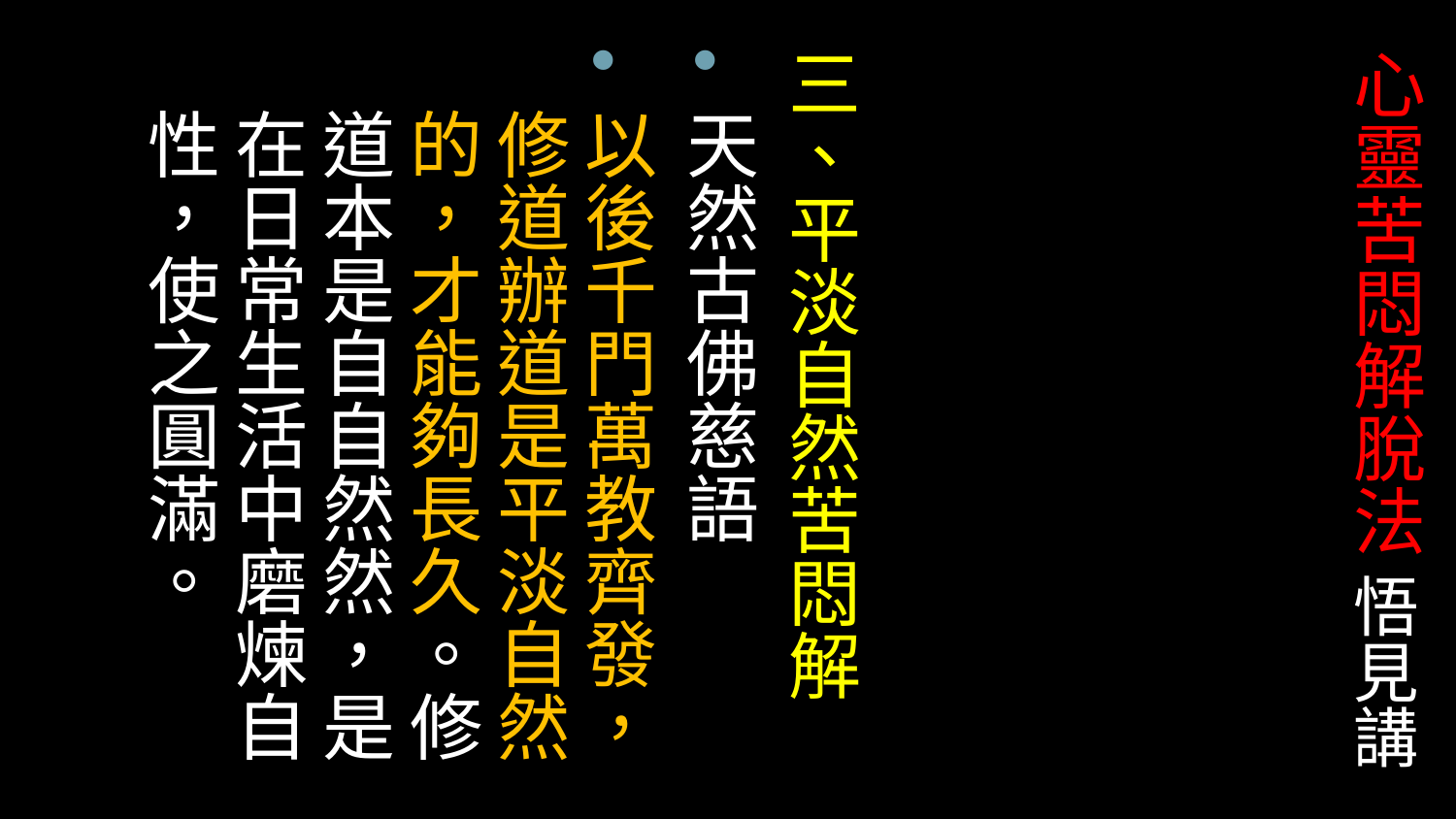

# 心靈苦悶解脫法 悟見講
三、平淡自然苦悶解
天然古佛慈語
以後千門萬教齊發，修道辦道是平淡自然的，才能夠長久。修道本是自自然然，是在日常生活中磨煉自性，使之圓滿。